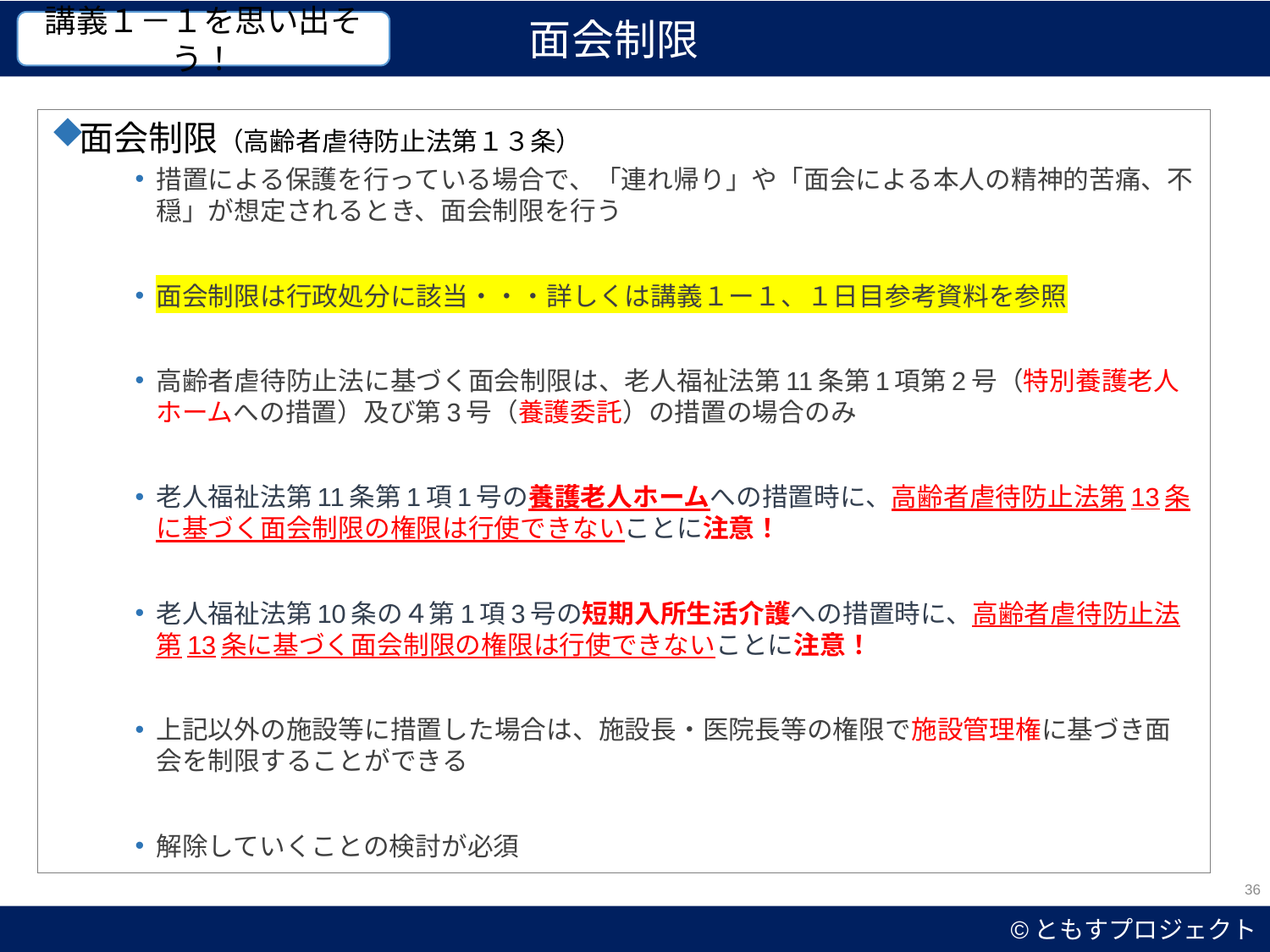

面会制限
講義１－１を思い出そう！
面会制限（高齢者虐待防止法第１３条）
措置による保護を行っている場合で、「連れ帰り」や「面会による本人の精神的苦痛、不穏」が想定されるとき、面会制限を行う

面会制限は行政処分に該当・・・詳しくは講義１ー１、１日目参考資料を参照

高齢者虐待防止法に基づく面会制限は、老人福祉法第11条第1項第2号（特別養護老人ホームへの措置）及び第3号（養護委託）の措置の場合のみ

老人福祉法第11条第1項1号の養護老人ホームへの措置時に、高齢者虐待防止法第13条に基づく面会制限の権限は行使できないことに注意！

老人福祉法第10条の４第1項3号の短期入所生活介護への措置時に、高齢者虐待防止法第13条に基づく面会制限の権限は行使できないことに注意！

上記以外の施設等に措置した場合は、施設長・医院長等の権限で施設管理権に基づき面会を制限することができる

解除していくことの検討が必須

36
©ともすプロジェクト